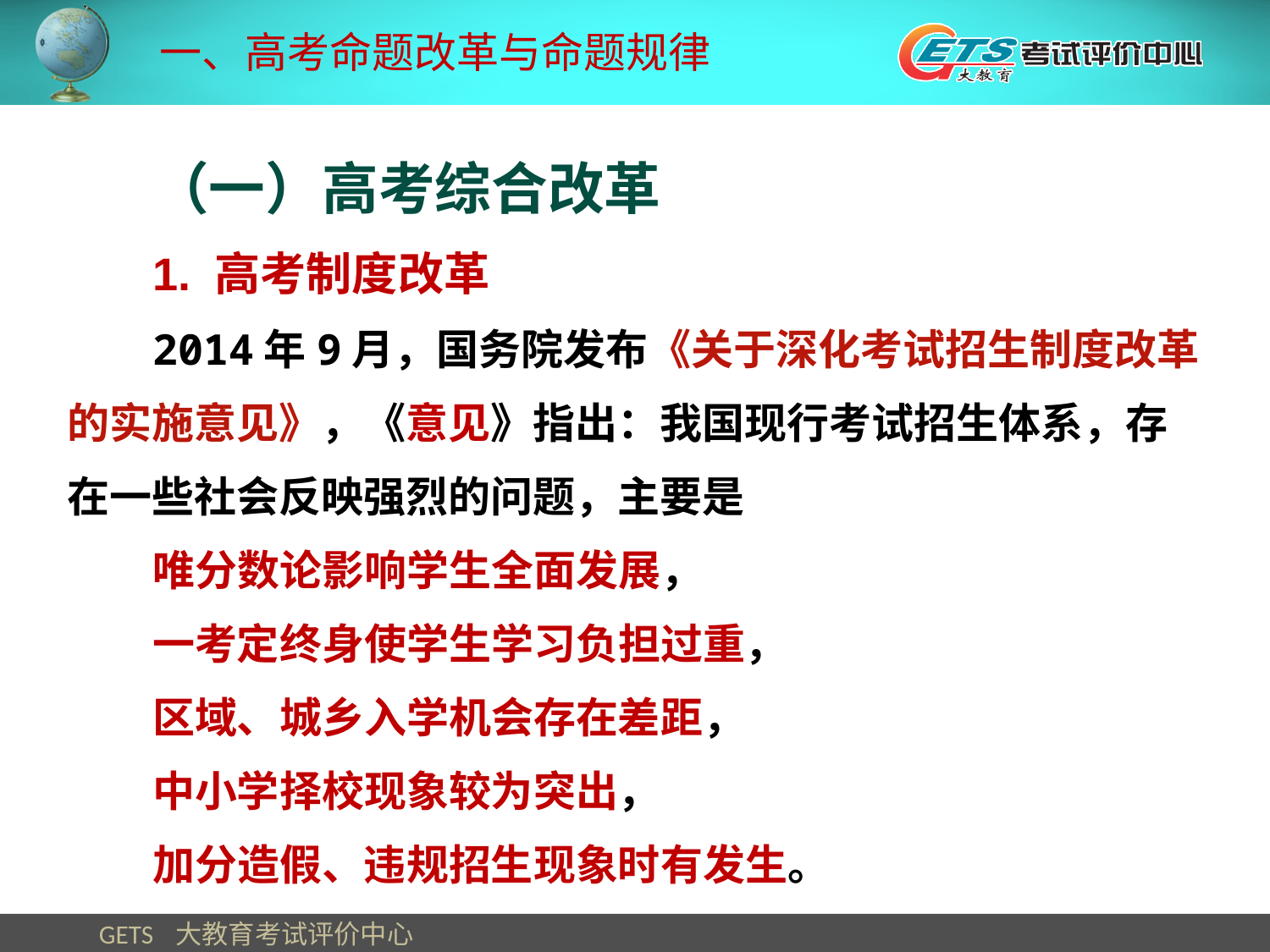

一、高考命题改革与命题规律
（一）高考综合改革
1. 高考制度改革
2014年9月，国务院发布《关于深化考试招生制度改革的实施意见》，《意见》指出：我国现行考试招生体系，存在一些社会反映强烈的问题，主要是
唯分数论影响学生全面发展，
一考定终身使学生学习负担过重，
区域、城乡入学机会存在差距，
中小学择校现象较为突出，
加分造假、违规招生现象时有发生。